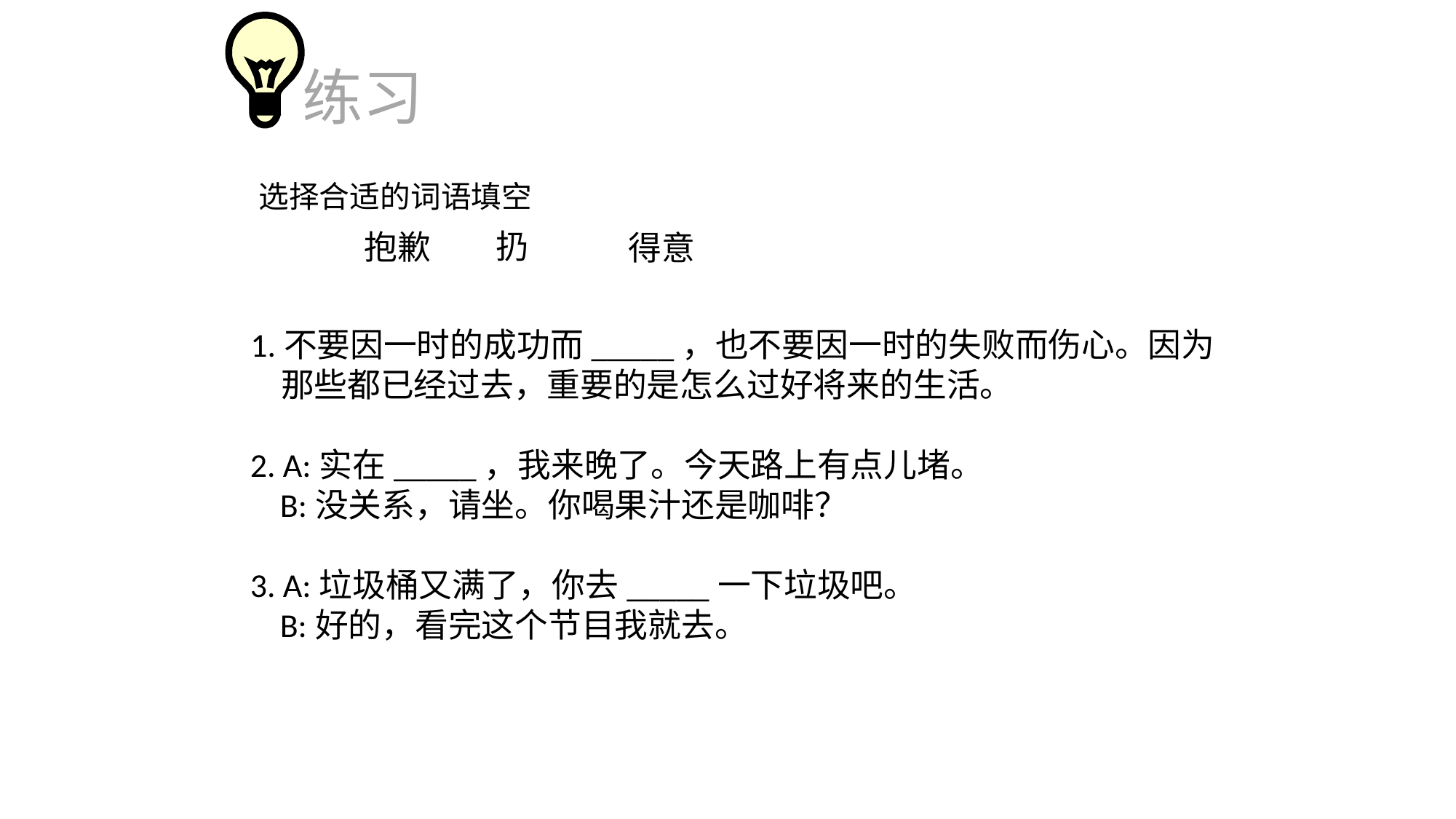

练习
选择合适的词语填空
扔
抱歉
得意
1.不要因一时的成功而_____，也不要因一时的失败而伤心。因为
   那些都已经过去，重要的是怎么过好将来的生活。
2. A:实在_____，我来晚了。今天路上有点儿堵。
    B:没关系，请坐。你喝果汁还是咖啡？
3. A:垃圾桶又满了，你去_____一下垃圾吧。
    B:好的，看完这个节目我就去。